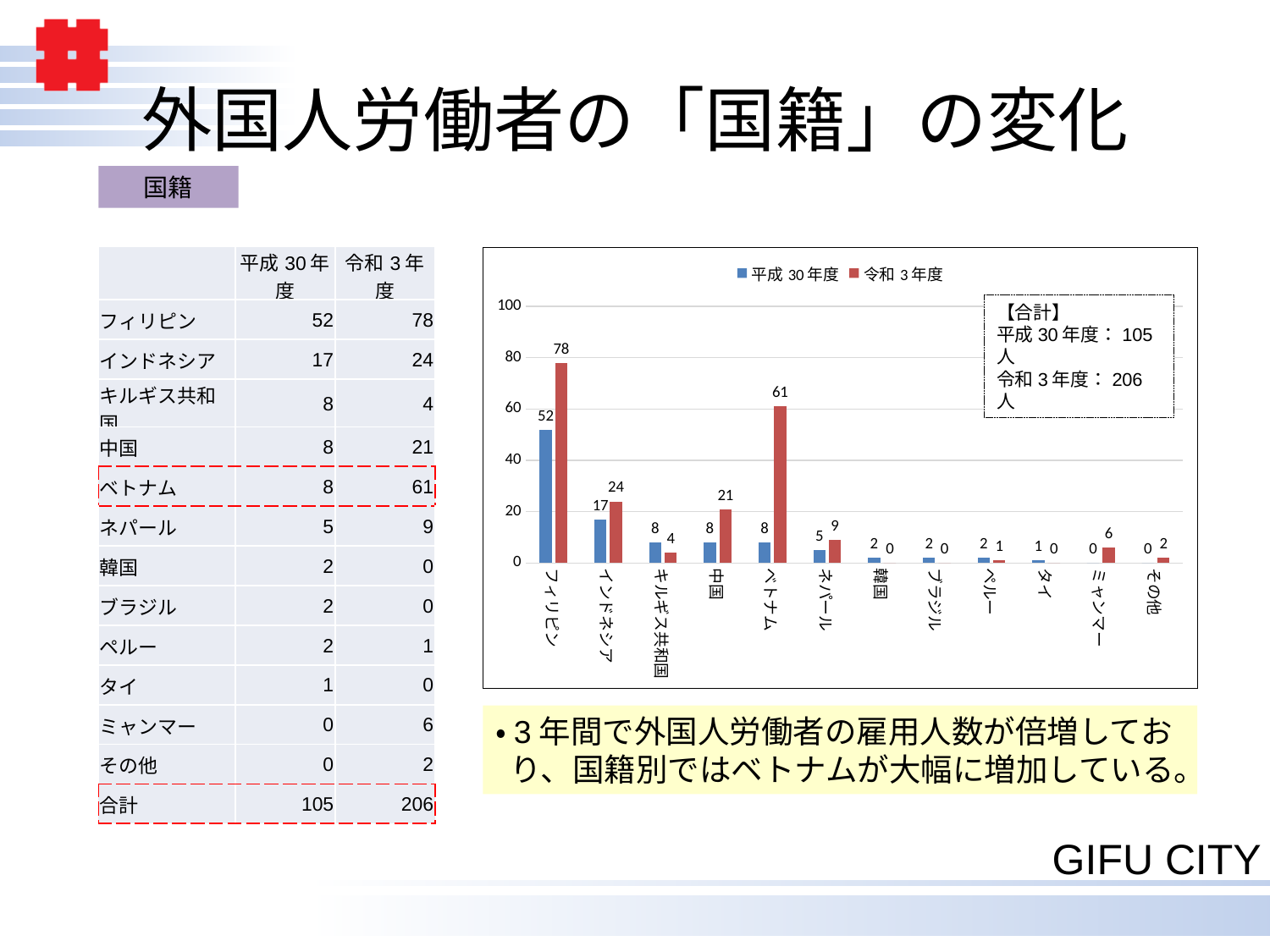

# 外国人労働者の「国籍」の変化
国籍
|  | 平成30年度 | 令和3年度 |
| --- | --- | --- |
| フィリピン | 52 | 78 |
| インドネシア | 17 | 24 |
| キルギス共和国 | 8 | 4 |
| 中国 | 8 | 21 |
| ベトナム | 8 | 61 |
| ネパール | 5 | 9 |
| 韓国 | 2 | 0 |
| ブラジル | 2 | 0 |
| ペルー | 2 | 1 |
| タイ | 1 | 0 |
| ミャンマー | 0 | 6 |
| その他 | 0 | 2 |
| 合計 | 105 | 206 |

### Chart

| Category | 平成30年度 | 令和3年度 |
|---|---|---|
| フィリピン | 52.0 | 78.0 |
| インドネシア | 17.0 | 24.0 |
| キルギス共和国 | 8.0 | 4.0 |
| 中国 | 8.0 | 21.0 |
| ベトナム | 8.0 | 61.0 |
| ネパール | 5.0 | 9.0 |
| 韓国 | 2.0 | 0.0 |
| ブラジル | 2.0 | 0.0 |
| ペルー | 2.0 | 1.0 |
| タイ | 1.0 | 0.0 |
| ミャンマー | 0.0 | 6.0 |
| その他 | 0.0 | 2.0 |
【合計】
平成30年度：105人
令和3年度：206人
・3年間で外国人労働者の雇用人数が倍増しており、国籍別ではベトナムが大幅に増加している。
27